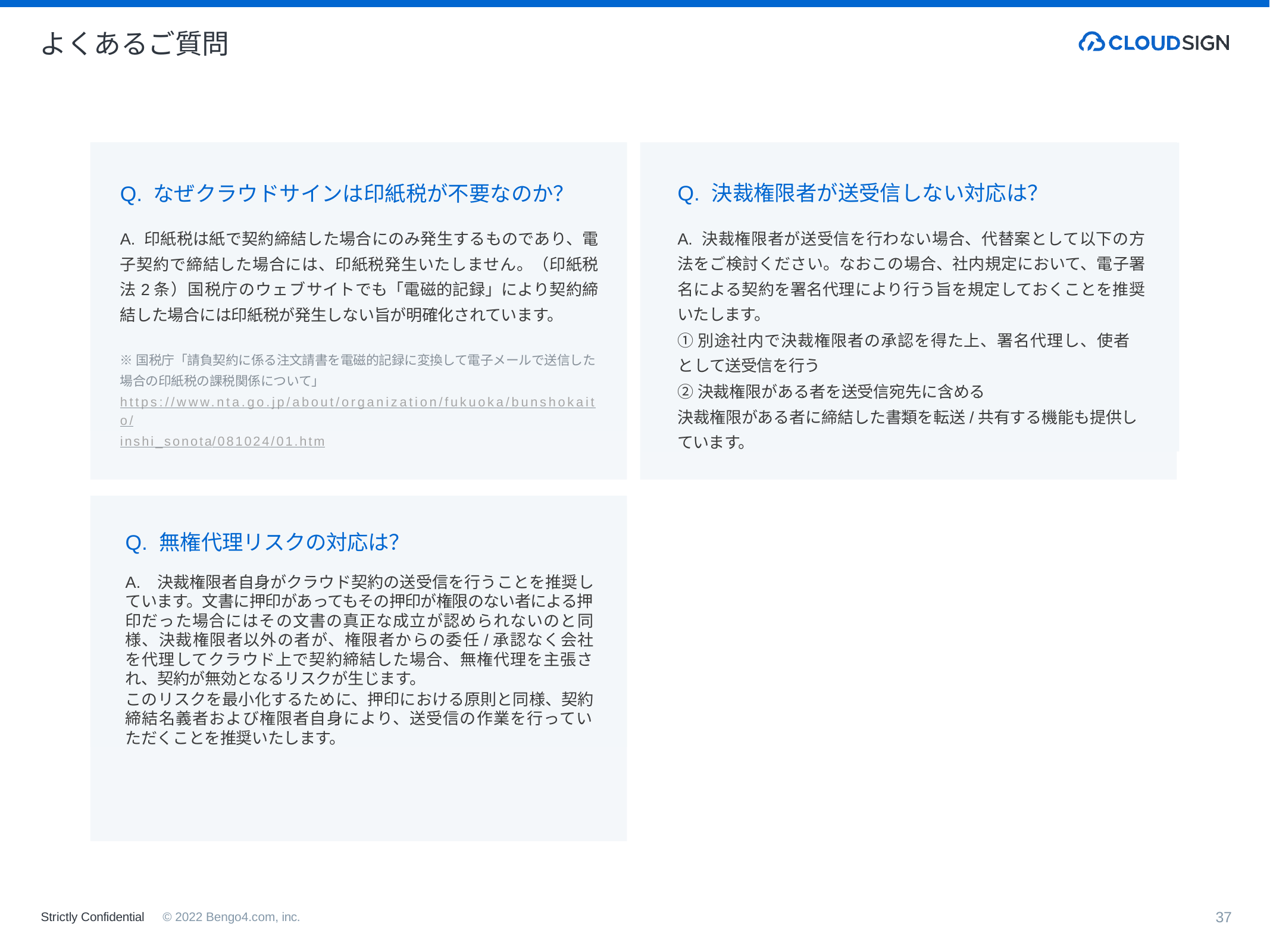

# よくあるご質問

Q. なぜクラウドサインは印紙税が不要なのか？
A. 印紙税は紙で契約締結した場合にのみ発生するものであり、電子契約で締結した場合には、印紙税発生いたしません。（印紙税法2条）国税庁のウェブサイトでも「電磁的記録」により契約締結した場合には印紙税が発生しない旨が明確化されています。
※国税庁「請負契約に係る注文請書を電磁的記録に変換して電子メールで送信した場合の印紙税の課税関係について」 https://www.nta.go.jp/about/organization/fukuoka/bunshokaito/inshi_sonota/081024/01.htm

Q. 決裁権限者が送受信しない対応は？
A. 決裁権限者が送受信を行わない場合、代替案として以下の方法をご検討ください。なおこの場合、社内規定において、電子署名による契約を署名代理により行う旨を規定しておくことを推奨いたします。
①別途社内で決裁権限者の承認を得た上、署名代理し、使者として送受信を行う
②決裁権限がある者を送受信宛先に含める
決裁権限がある者に締結した書類を転送/共有する機能も提供しています。

Q. 無権代理リスクの対応は？
A. 決裁権限者自身がクラウド契約の送受信を行うことを推奨しています。文書に押印があってもその押印が権限のない者による押印だった場合にはその文書の真正な成立が認められないのと同様、決裁権限者以外の者が、権限者からの委任/承認なく会社を代理してクラウド上で契約締結した場合、無権代理を主張され、契約が無効となるリスクが生じます。
このリスクを最小化するために、押印における原則と同様、契約締結名義者および権限者自身により、送受信の作業を行っていただくことを推奨いたします。

37
Strictly Confidential　© 2022 Bengo4.com, inc.